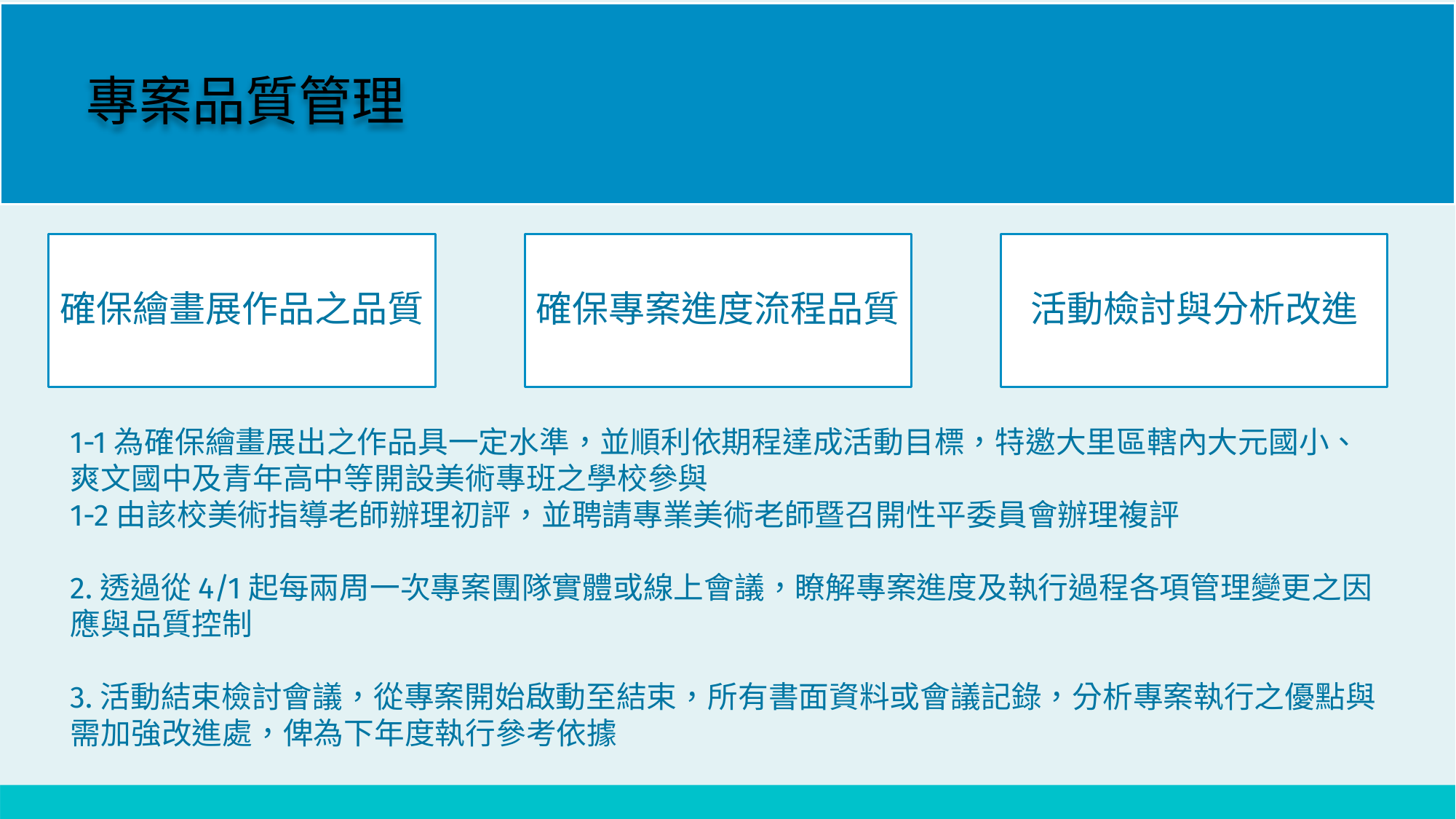

專案品質管理
確保繪畫展作品之品質
確保專案進度流程品質
活動檢討與分析改進
# 1-1為確保繪畫展出之作品具一定水準，並順利依期程達成活動目標，特邀大里區轄內大元國小、爽文國中及青年高中等開設美術專班之學校參與 1-2由該校美術指導老師辦理初評，並聘請專業美術老師暨召開性平委員會辦理複評 2.透過從4/1起每兩周一次專案團隊實體或線上會議，瞭解專案進度及執行過程各項管理變更之因應與品質控制 3.活動結束檢討會議，從專案開始啟動至結束，所有書面資料或會議記錄，分析專案執行之優點與需加強改進處，俾為下年度執行參考依據